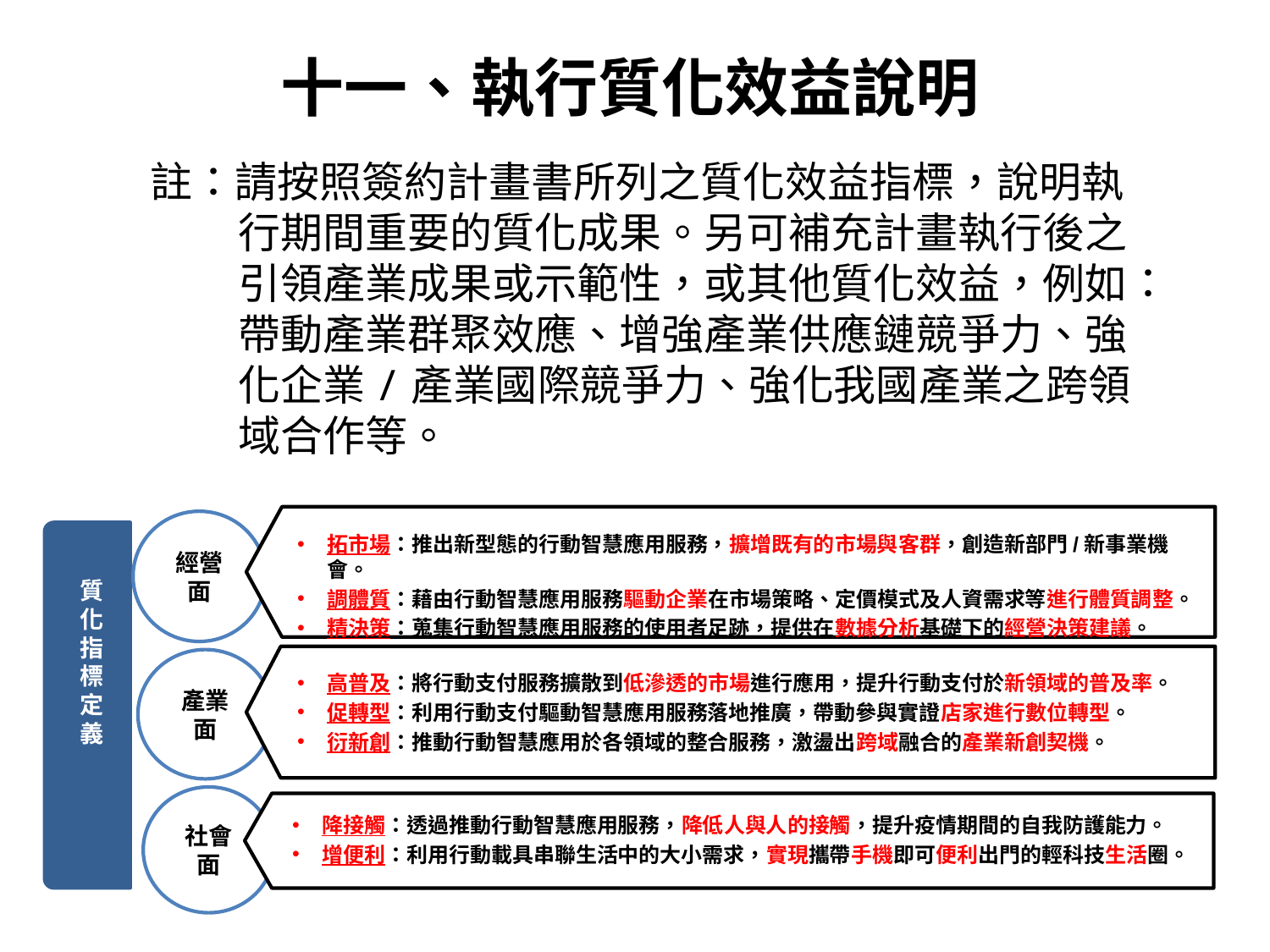

十一、執行質化效益說明
註：請按照簽約計畫書所列之質化效益指標，說明執行期間重要的質化成果。另可補充計畫執行後之引領產業成果或示範性，或其他質化效益，例如：帶動產業群聚效應、增強產業供應鏈競爭力、強化企業/產業國際競爭力、強化我國產業之跨領域合作等。

經營面
拓市場：推出新型態的行動智慧應用服務，擴增既有的市場與客群，創造新部門/新事業機會。
調體質：藉由行動智慧應用服務驅動企業在市場策略、定價模式及人資需求等進行體質調整。
精決策：蒐集行動智慧應用服務的使用者足跡，提供在數據分析基礎下的經營決策建議。
質化指標定義

產業面
高普及：將行動支付服務擴散到低滲透的市場進行應用，提升行動支付於新領域的普及率。
促轉型：利用行動支付驅動智慧應用服務落地推廣，帶動參與實證店家進行數位轉型。
衍新創：推動行動智慧應用於各領域的整合服務，激盪出跨域融合的產業新創契機。
社會面

降接觸：透過推動行動智慧應用服務，降低人與人的接觸，提升疫情期間的自我防護能力。
增便利：利用行動載具串聯生活中的大小需求，實現攜帶手機即可便利出門的輕科技生活圈。